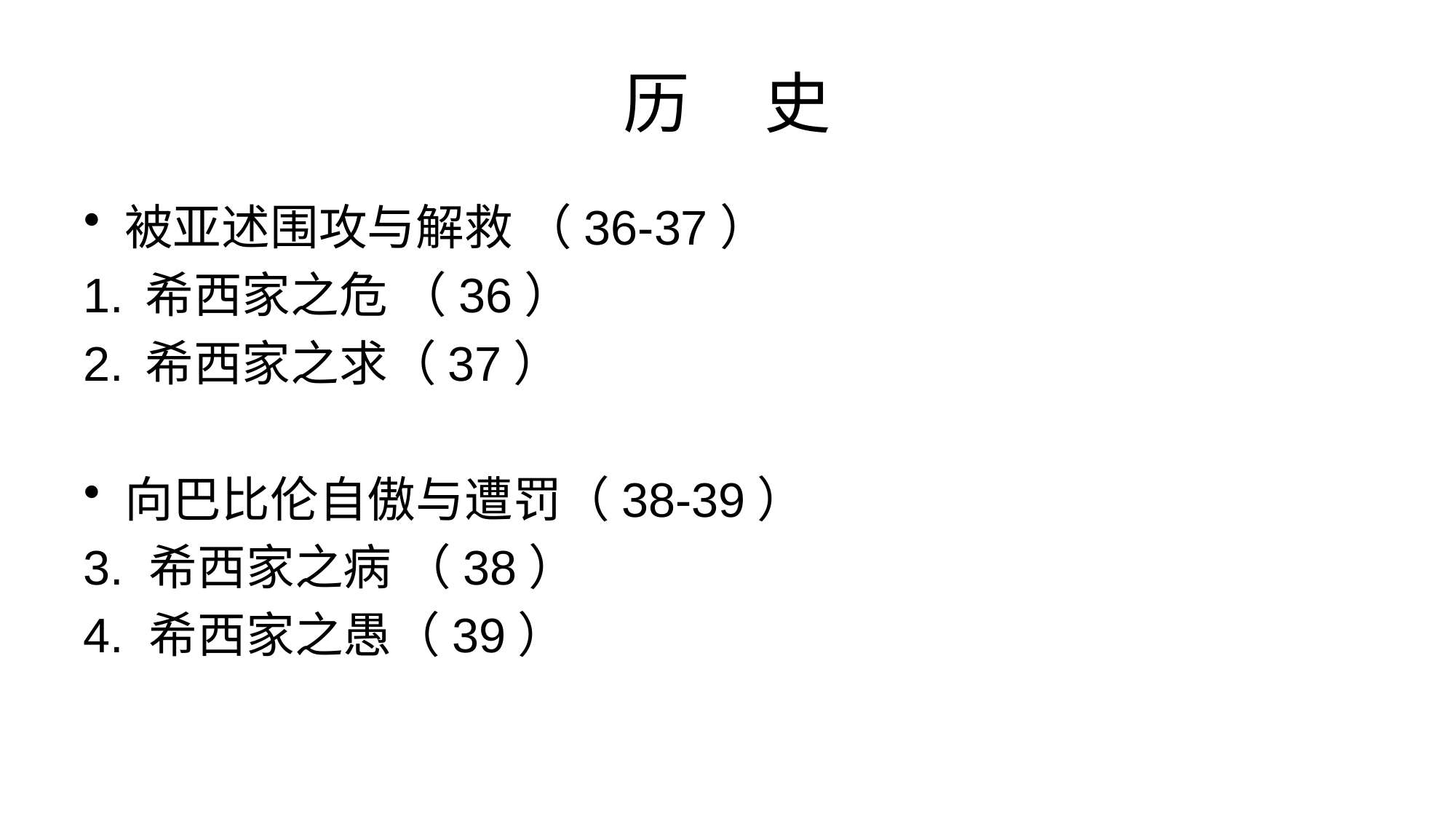

# 历     史
被亚述围攻与解救 （36-37）
希西家之危 （36）
希西家之求（37）

向巴比伦自傲与遭罚（38-39）
3. 希西家之病 （38）
4. 希西家之愚（39）